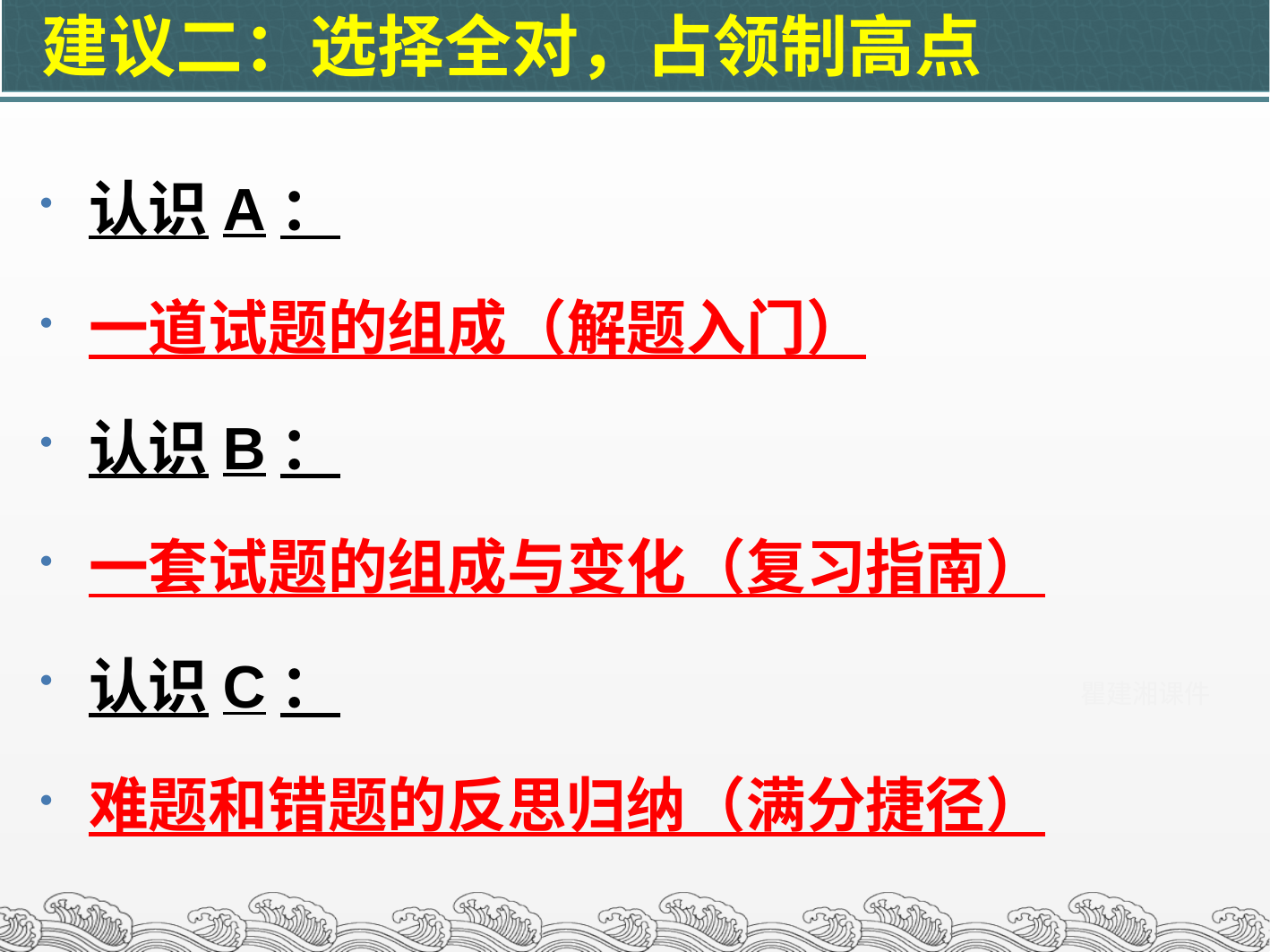

建议二：选择全对，占领制高点
认识A：
一道试题的组成（解题入门）
认识B：
一套试题的组成与变化（复习指南）
认识C：
难题和错题的反思归纳（满分捷径）